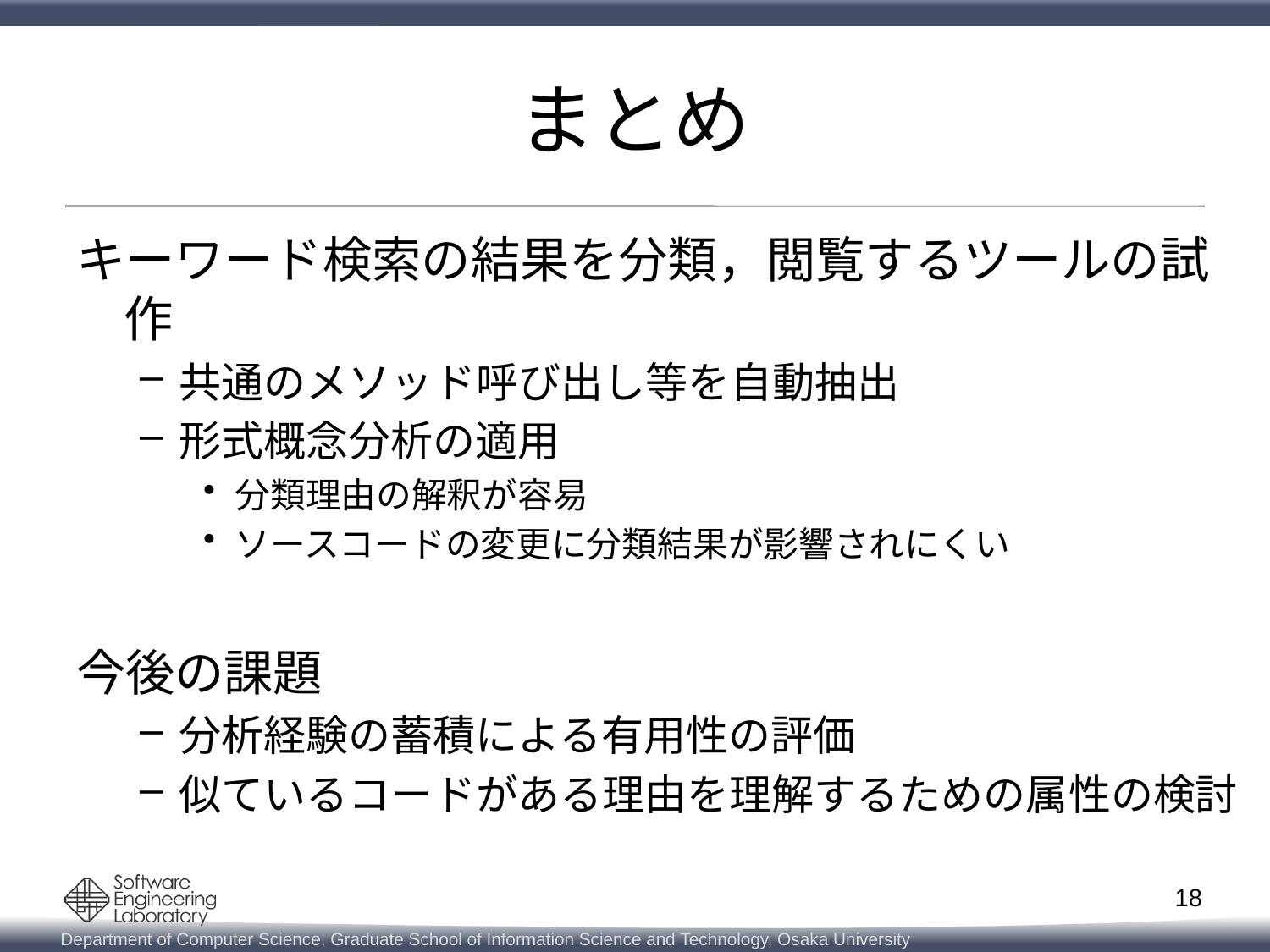

# まとめ
キーワード検索の結果を分類，閲覧するツールの試作
共通のメソッド呼び出し等を自動抽出
形式概念分析の適用
分類理由の解釈が容易
ソースコードの変更に分類結果が影響されにくい

今後の課題
分析経験の蓄積による有用性の評価
似ているコードがある理由を理解するための属性の検討
18